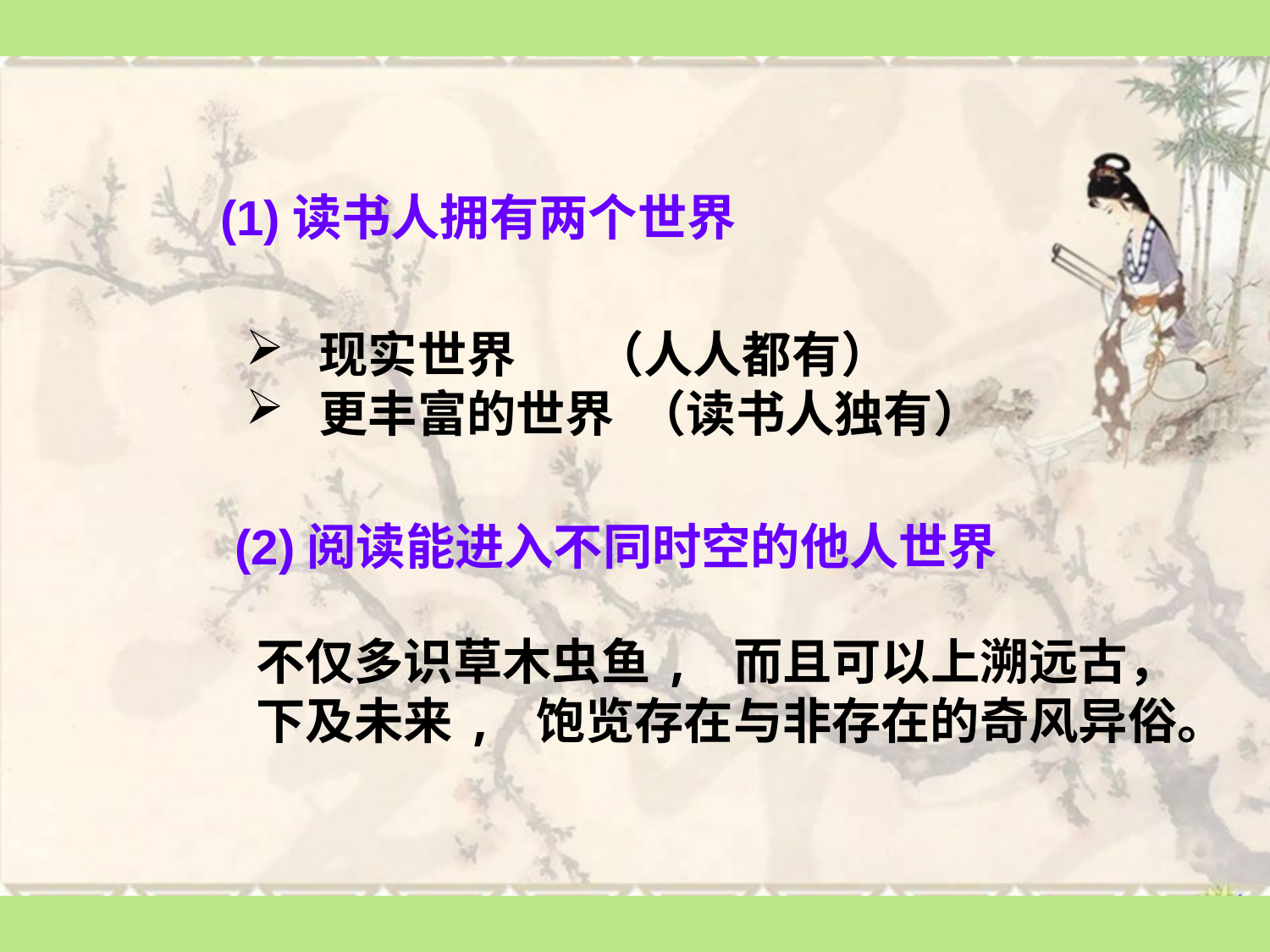

(1)读书人拥有两个世界
  现实世界       （人人都有）
  更丰富的世界  （读书人独有）
(2)阅读能进入不同时空的他人世界
不仅多识草木虫鱼, 而且可以上溯远古，下及未来, 饱览存在与非存在的奇风异俗。